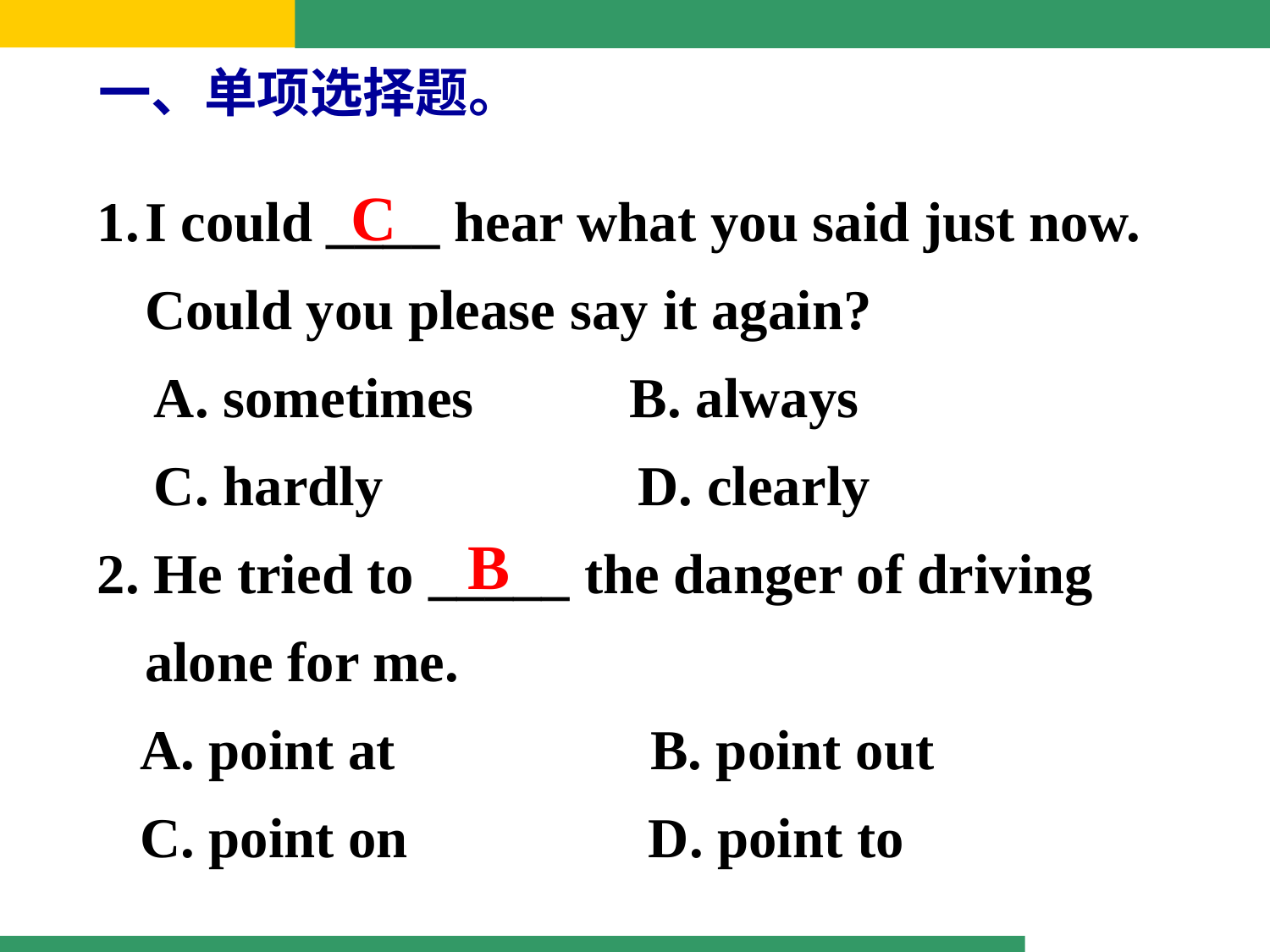

一、单项选择题。
C
I could ____ hear what you said just now. Could you please say it again?
    A. sometimes           B. always
    C. hardly                  D. clearly
2. He tried to _____ the danger of driving alone for me.
   A. point at                  B. point out
   C. point on                           D. point to
B